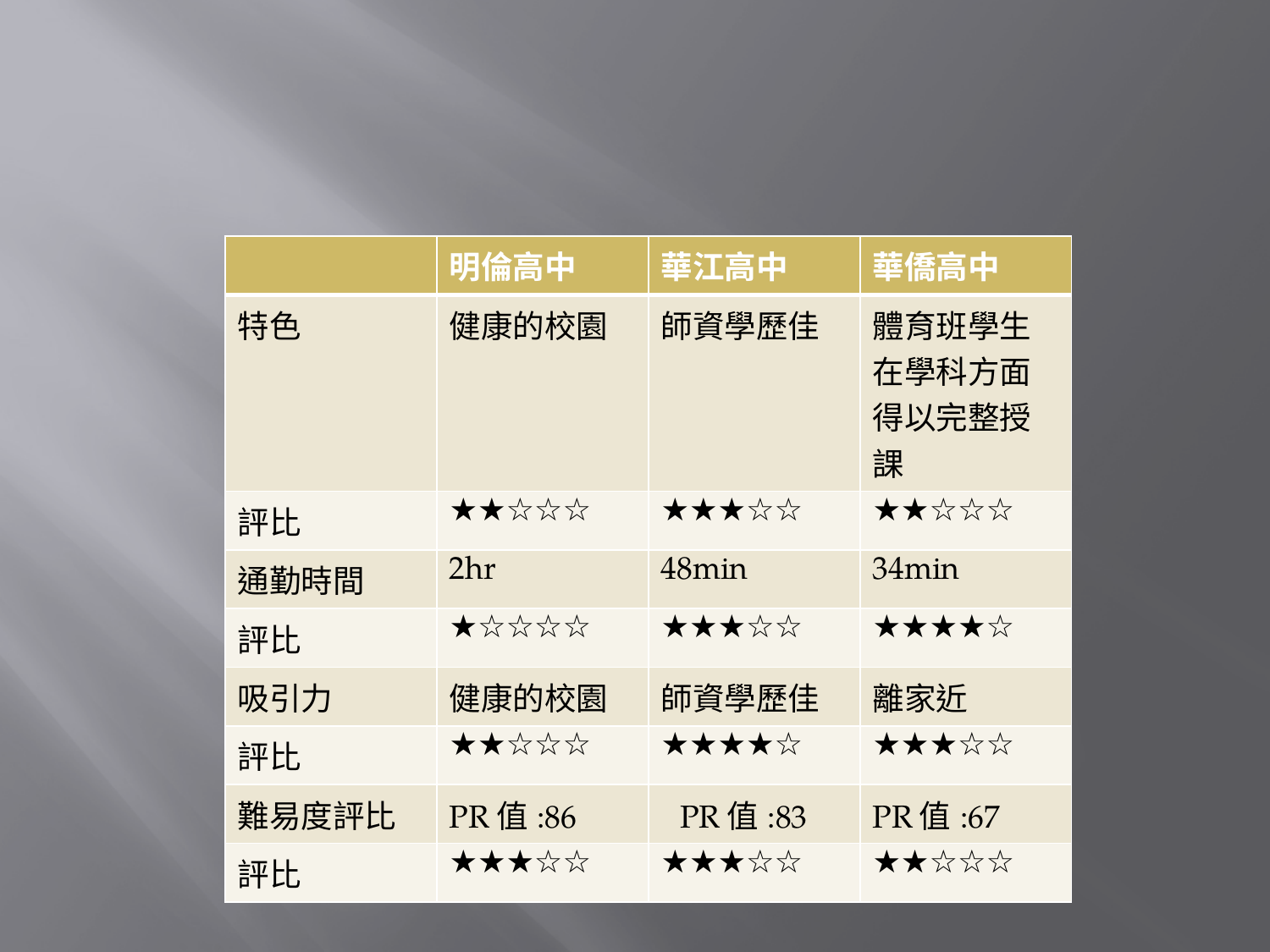

|  | 明倫高中 | 華江高中 | 華僑高中 |
| --- | --- | --- | --- |
| 特色 | 健康的校園 | 師資學歷佳 | 體育班學生在學科方面得以完整授課 |
| 評比 | ★★☆☆☆ | ★★★☆☆ | ★★☆☆☆ |
| 通勤時間 | 2hr | 48min | 34min |
| 評比 | ★☆☆☆☆ | ★★★☆☆ | ★★★★☆ |
| 吸引力 | 健康的校園 | 師資學歷佳 | 離家近 |
| 評比 | ★★☆☆☆ | ★★★★☆ | ★★★☆☆ |
| 難易度評比 | PR值:86 | PR值:83 | PR值:67 |
| 評比 | ★★★☆☆ | ★★★☆☆ | ★★☆☆☆ |